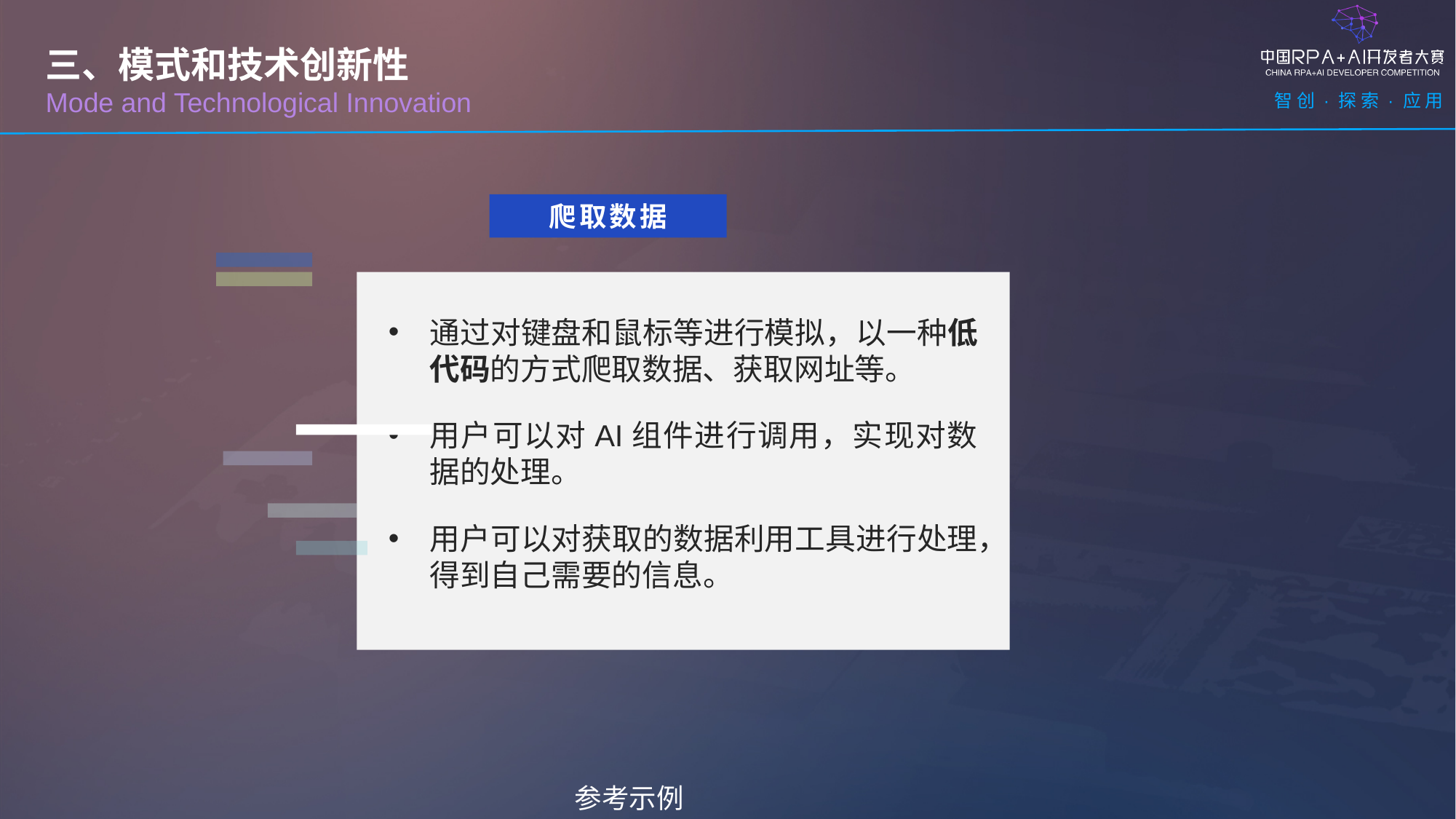

三、模式和技术创新性
Mode and Technological Innovation
爬取数据

通过对键盘和鼠标等进行模拟，以一种低代码的方式爬取数据、获取网址等。
用户可以对AI组件进行调用，实现对数据的处理。
用户可以对获取的数据利用工具进行处理，得到自己需要的信息。

参考示例